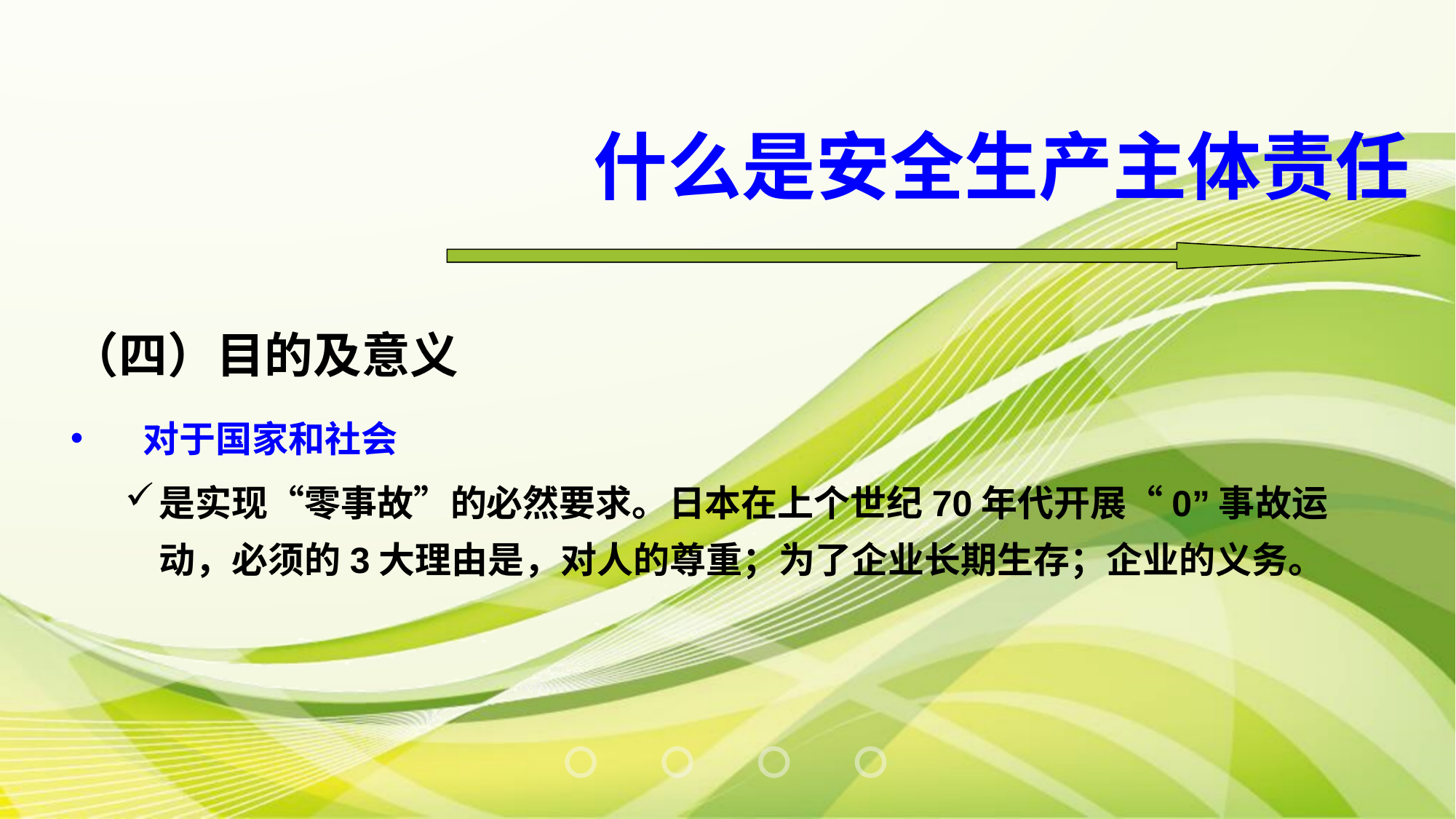

什么是安全生产主体责任

（四）目的及意义
对于国家和社会
是实现“零事故”的必然要求。日本在上个世纪70年代开展“0”事故运动，必须的3大理由是，对人的尊重；为了企业长期生存；企业的义务。